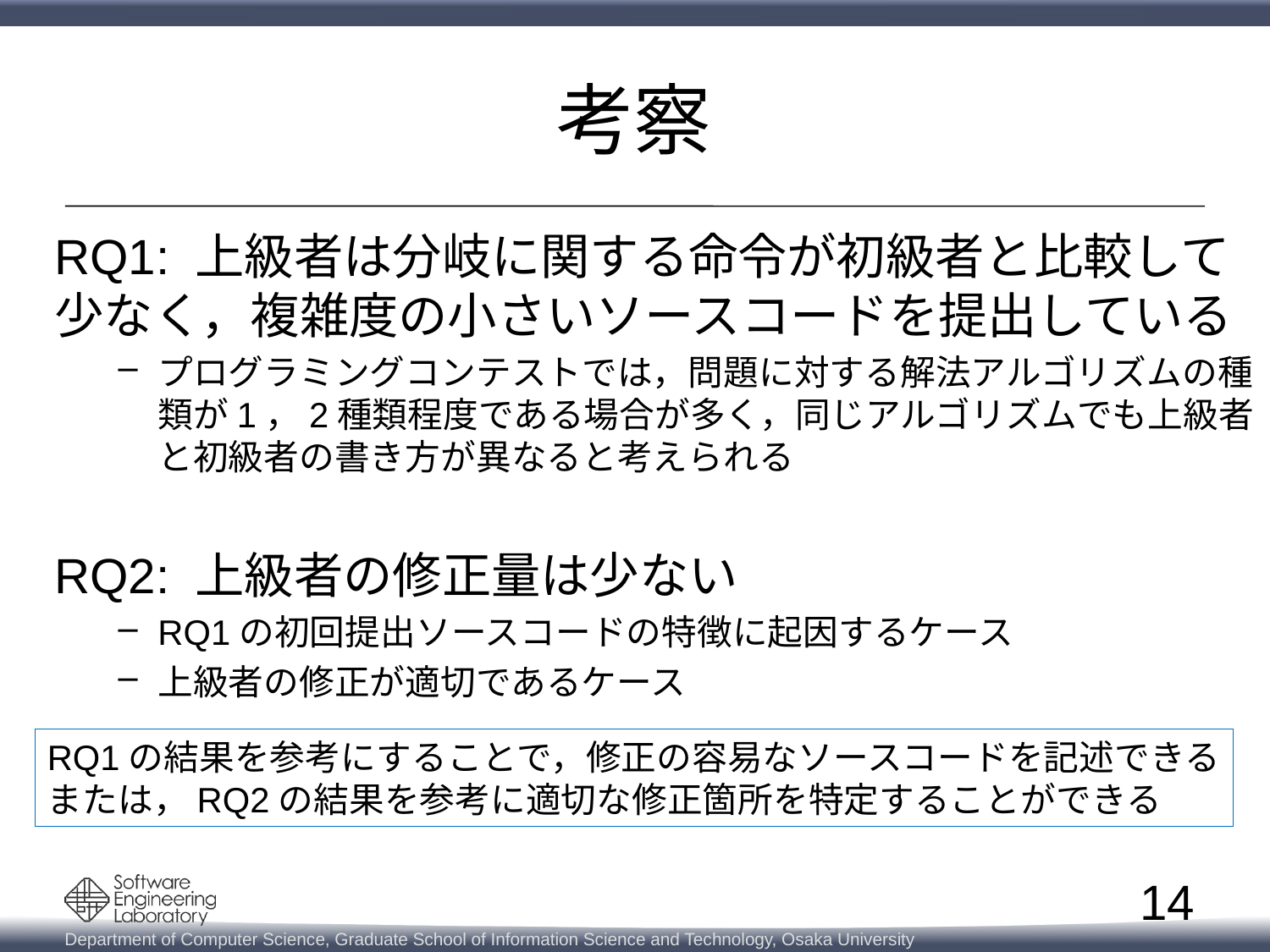

# 考察
RQ1: 上級者は分岐に関する命令が初級者と比較して少なく，複雑度の小さいソースコードを提出している
プログラミングコンテストでは，問題に対する解法アルゴリズムの種類が1，2種類程度である場合が多く，同じアルゴリズムでも上級者と初級者の書き方が異なると考えられる
RQ2: 上級者の修正量は少ない
RQ1の初回提出ソースコードの特徴に起因するケース
上級者の修正が適切であるケース
RQ1の結果を参考にすることで，修正の容易なソースコードを記述できる
または，RQ2の結果を参考に適切な修正箇所を特定することができる
14